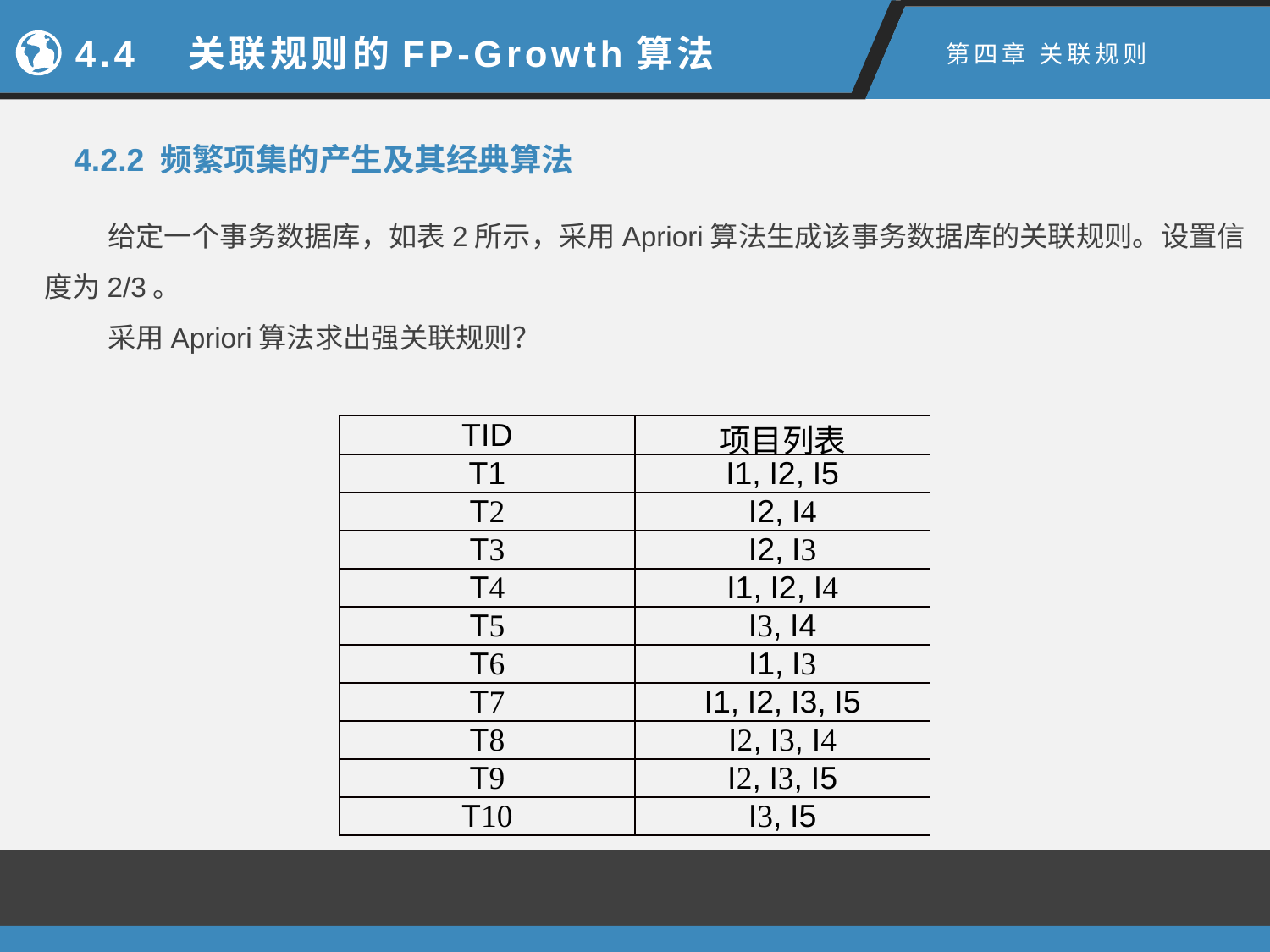

4.4　关联规则的FP-Growth算法

4.2　关联规则的挖掘过程

第四章 关联规则
4.2.2 频繁项集的产生及其经典算法
给定一个事务数据库，如表2所示，采用Apriori算法生成该事务数据库的关联规则。设置信度为2/3。
采用Apriori算法求出强关联规则？
| TID | 项目列表 |
| --- | --- |
| T1 | I1, I2, I5 |
| T2 | I2, I4 |
| T3 | I2, I3 |
| T4 | I1, I2, I4 |
| T5 | I3, I4 |
| T6 | I1, I3 |
| T7 | I1, I2, I3, I5 |
| T8 | I2, I3, I4 |
| T9 | I2, I3, I5 |
| T10 | I3, I5 |